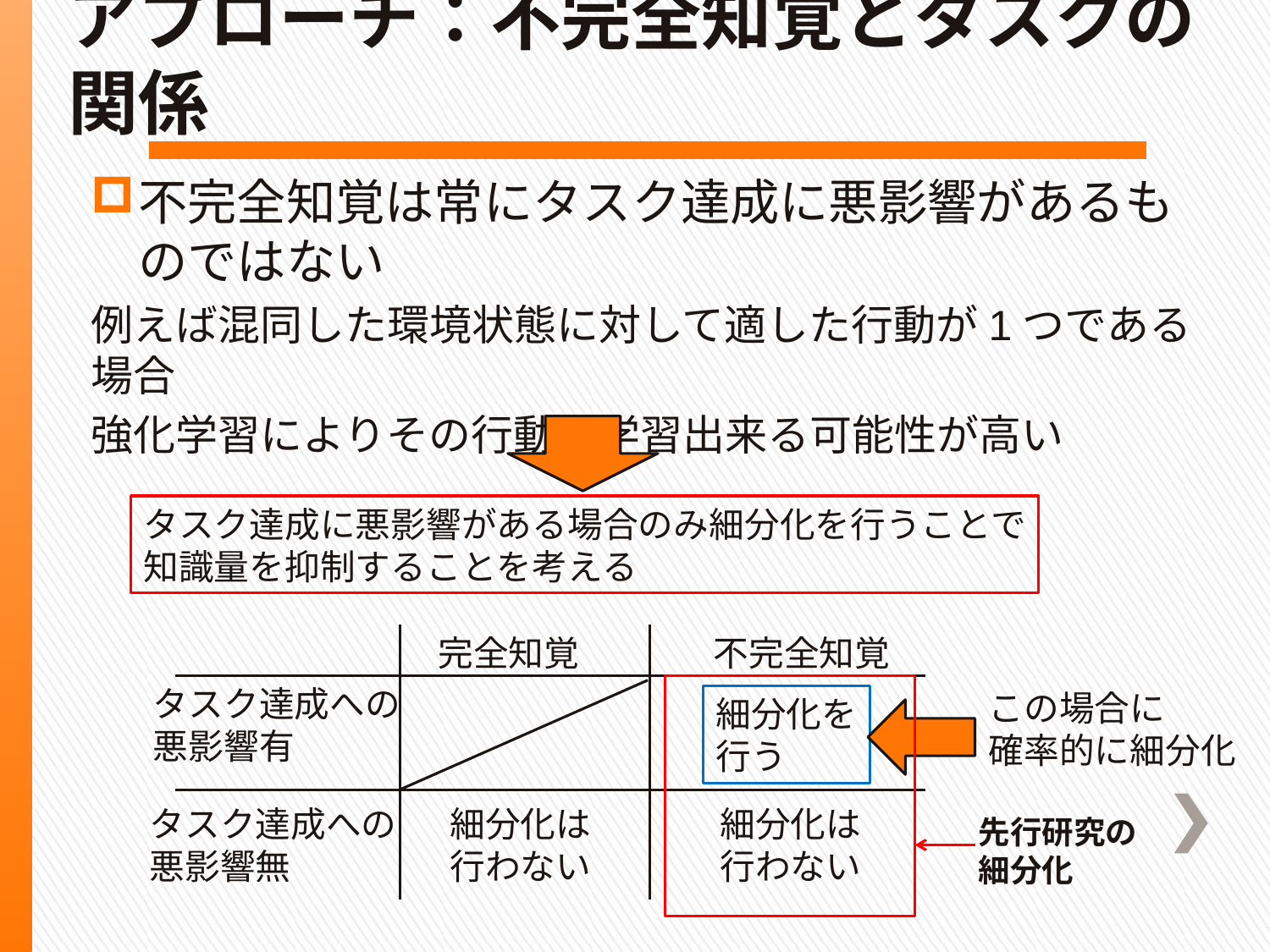

# アプローチ：不完全知覚とタスクの関係
不完全知覚は常にタスク達成に悪影響があるものではない
例えば混同した環境状態に対して適した行動が1つである場合
強化学習によりその行動を学習出来る可能性が高い

タスク達成に悪影響がある場合のみ細分化を行うことで
知識量を抑制することを考える
完全知覚
不完全知覚
タスク達成への
悪影響有

この場合に
確率的に細分化
細分化を
行う

タスク達成への
悪影響無
細分化は
行わない
細分化は
行わない
先行研究の
細分化